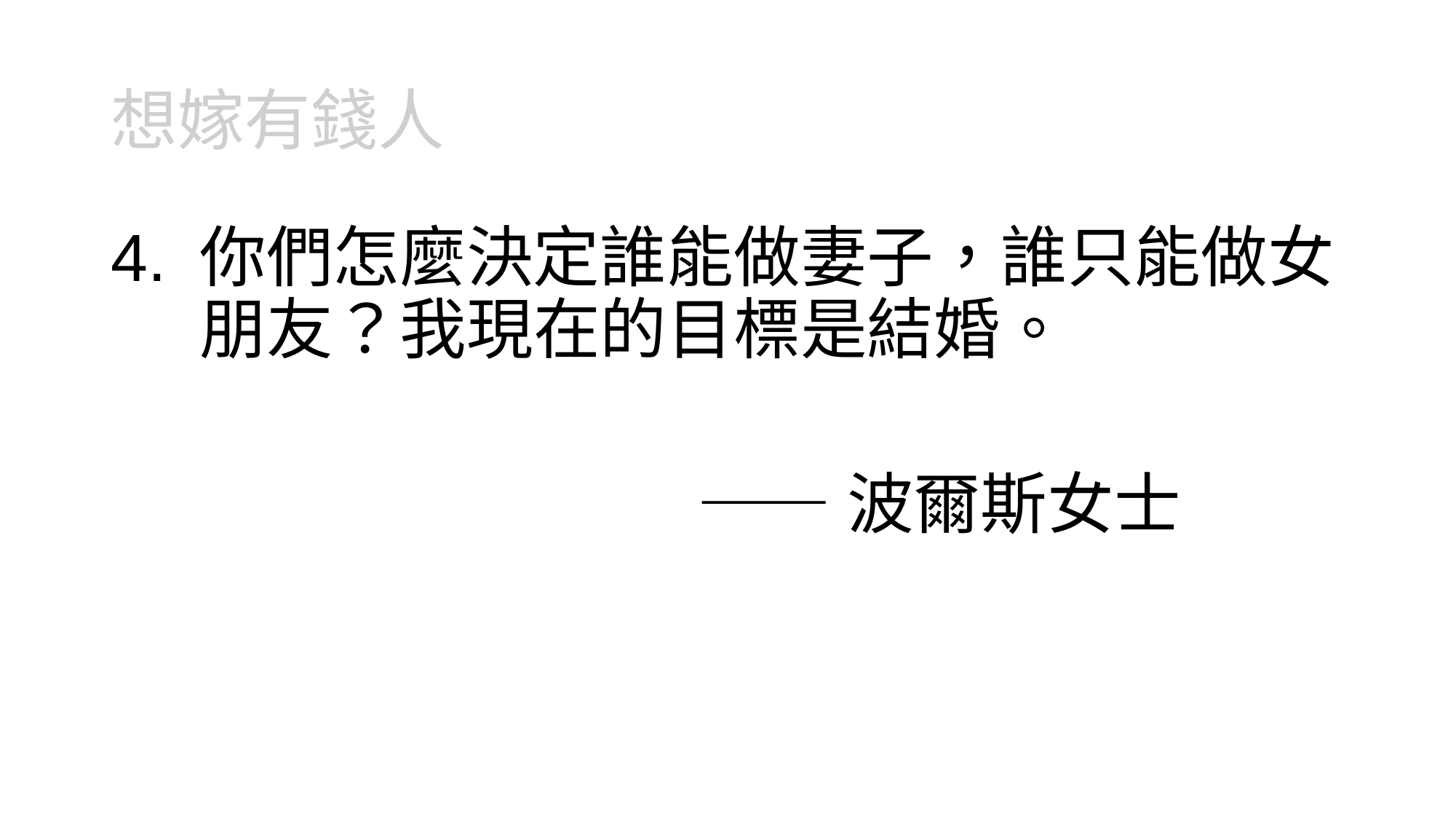

# 想嫁有錢人
你們怎麼決定誰能做妻子，誰只能做女朋友？我現在的目標是結婚。

——波爾斯女士